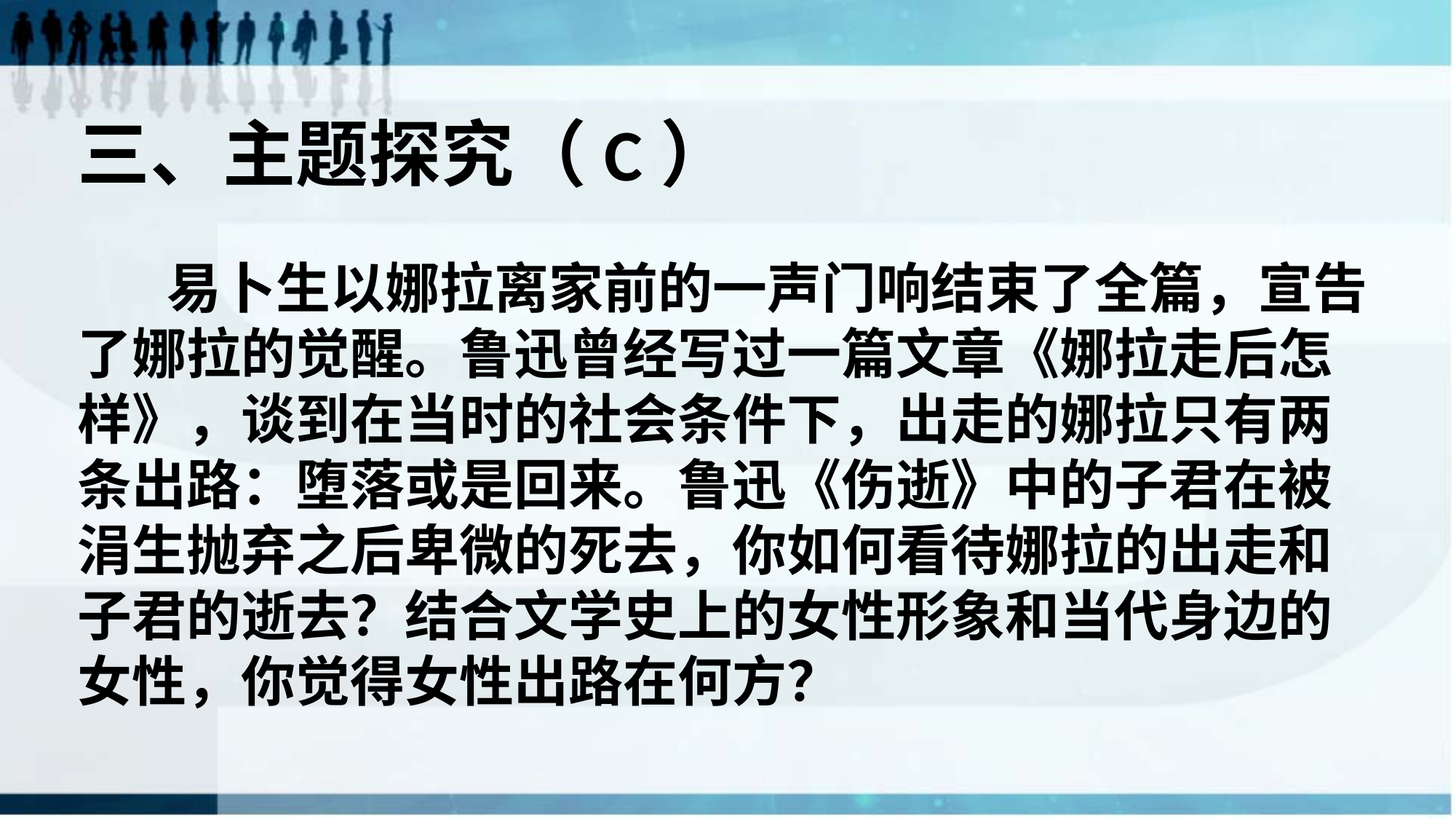

三、主题探究（C）

       易卜生以娜拉离家前的一声门响结束了全篇，宣告了娜拉的觉醒。鲁迅曾经写过一篇文章《娜拉走后怎样》，谈到在当时的社会条件下，出走的娜拉只有两条出路：堕落或是回来。鲁迅《伤逝》中的子君在被涓生抛弃之后卑微的死去，你如何看待娜拉的出走和子君的逝去？结合文学史上的女性形象和当代身边的女性，你觉得女性出路在何方？